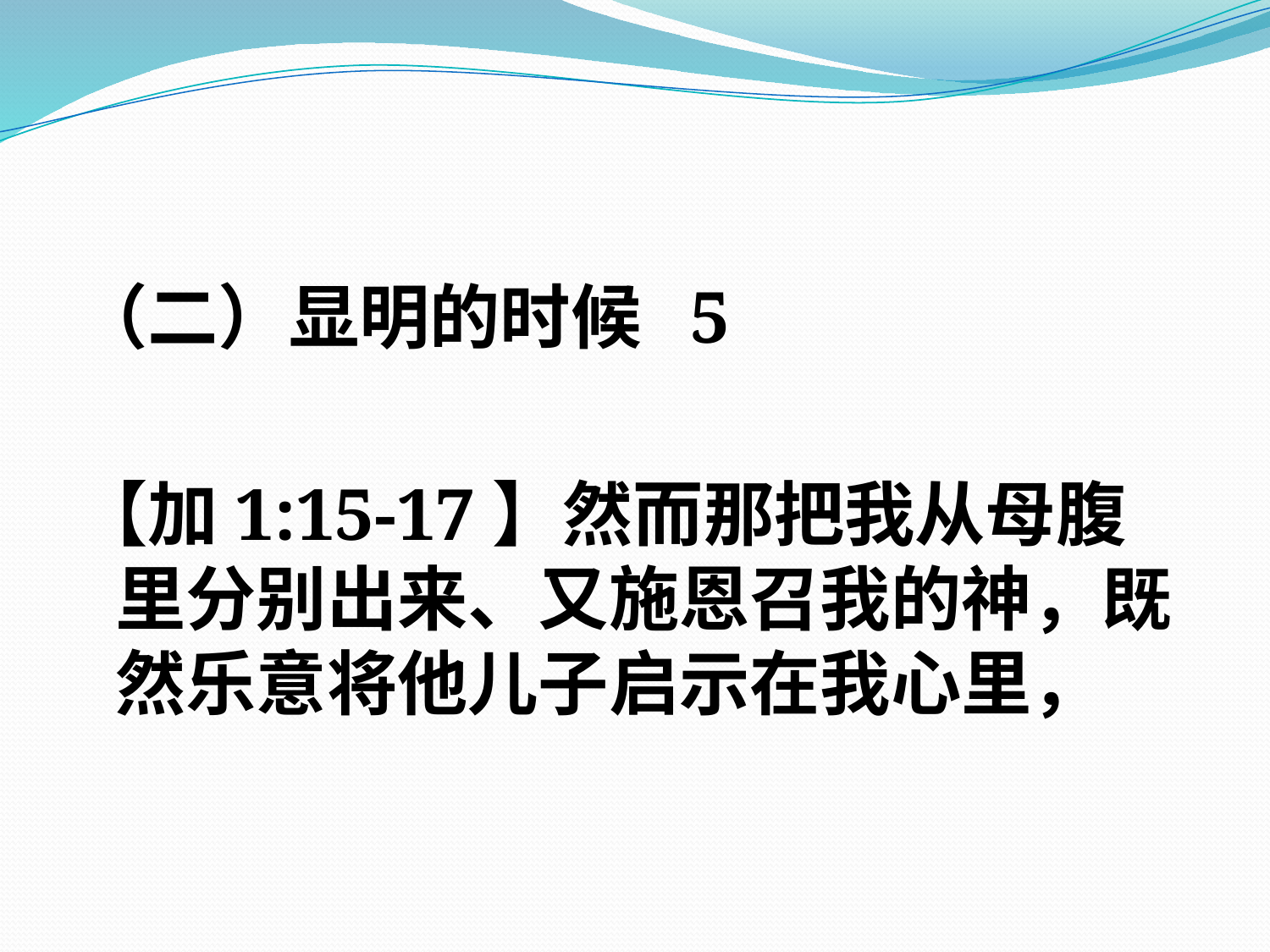

#
（二）显明的时候  5

【加1:15-17】然而那把我从母腹里分别出来、又施恩召我的神，既然乐意将他儿子启示在我心里，